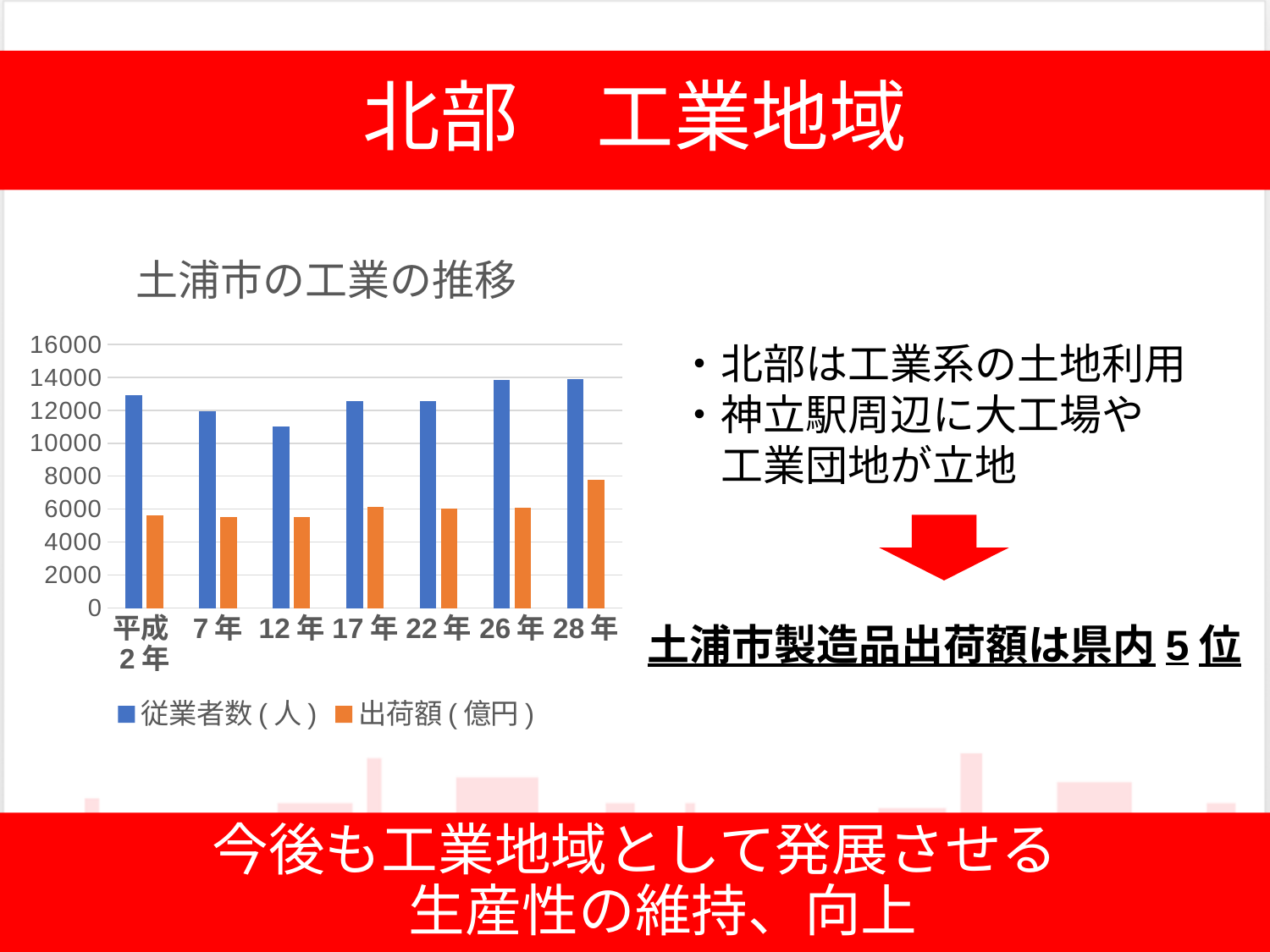

# 北部　工業地域

### Chart: 土浦市の工業の推移

| Category | 従業者数(人) | 出荷額(億円) |
|---|---|---|
| 平成2年 | 12935.0 | 5620.0 |
| 7年 | 11928.0 | 5501.0 |
| 12年 | 11018.0 | 5498.0 |
| 17年 | 12575.0 | 6119.0 |
| 22年 | 12570.0 | 6046.0 |
| 26年 | 13814.0 | 6066.0 |
| 28年 | 13912.0 | 7785.0 |
・北部は工業系の土地利用
・神立駅周辺に大工場や
　工業団地が立地

土浦市製造品出荷額は県内5位

今後も工業地域として発展させる
　生産性の維持、向上